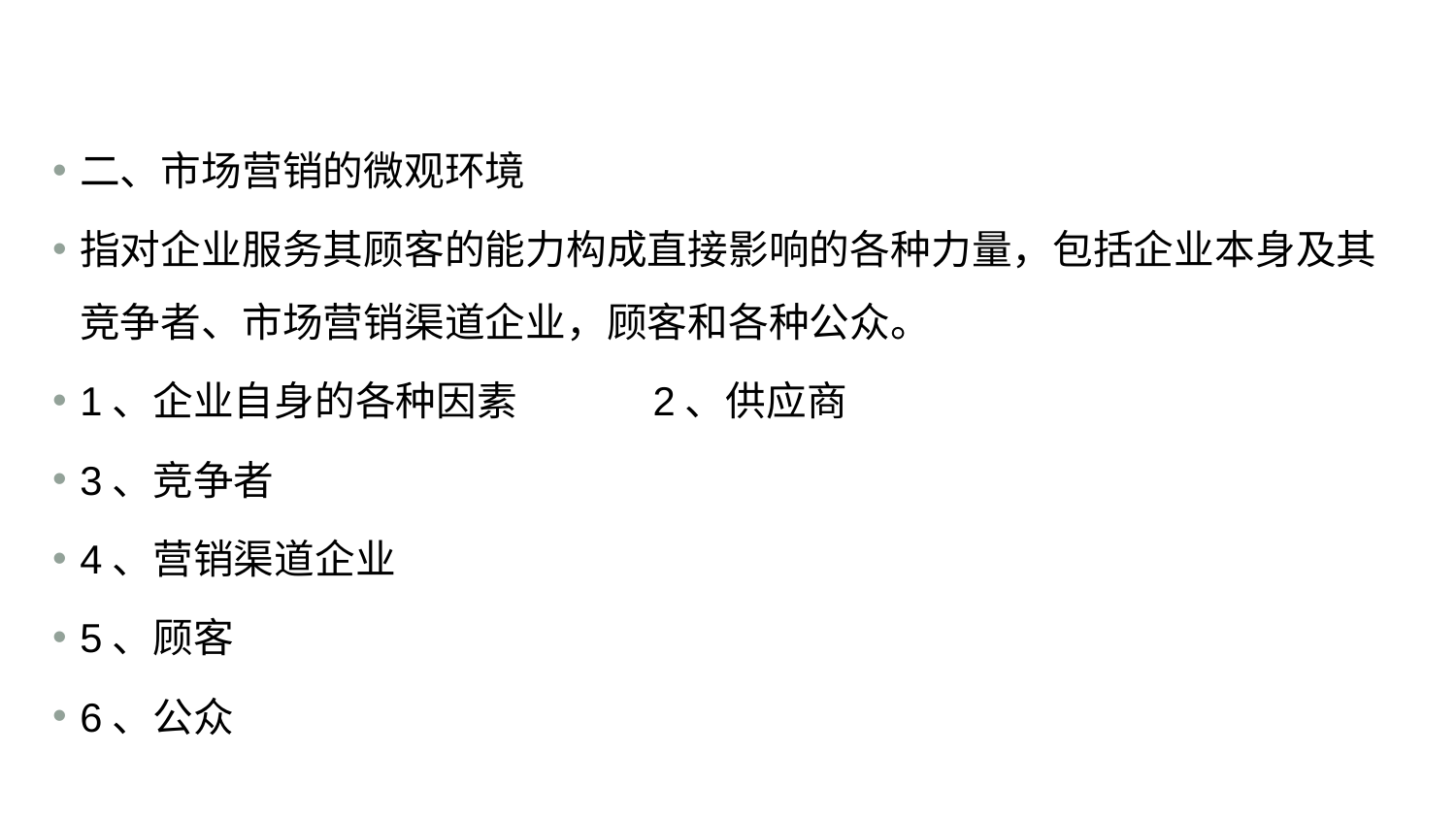

#
二、市场营销的微观环境
指对企业服务其顾客的能力构成直接影响的各种力量，包括企业本身及其竞争者、市场营销渠道企业，顾客和各种公众。
1、企业自身的各种因素              2、供应商
3、竞争者
4、营销渠道企业
5、顾客
6、公众